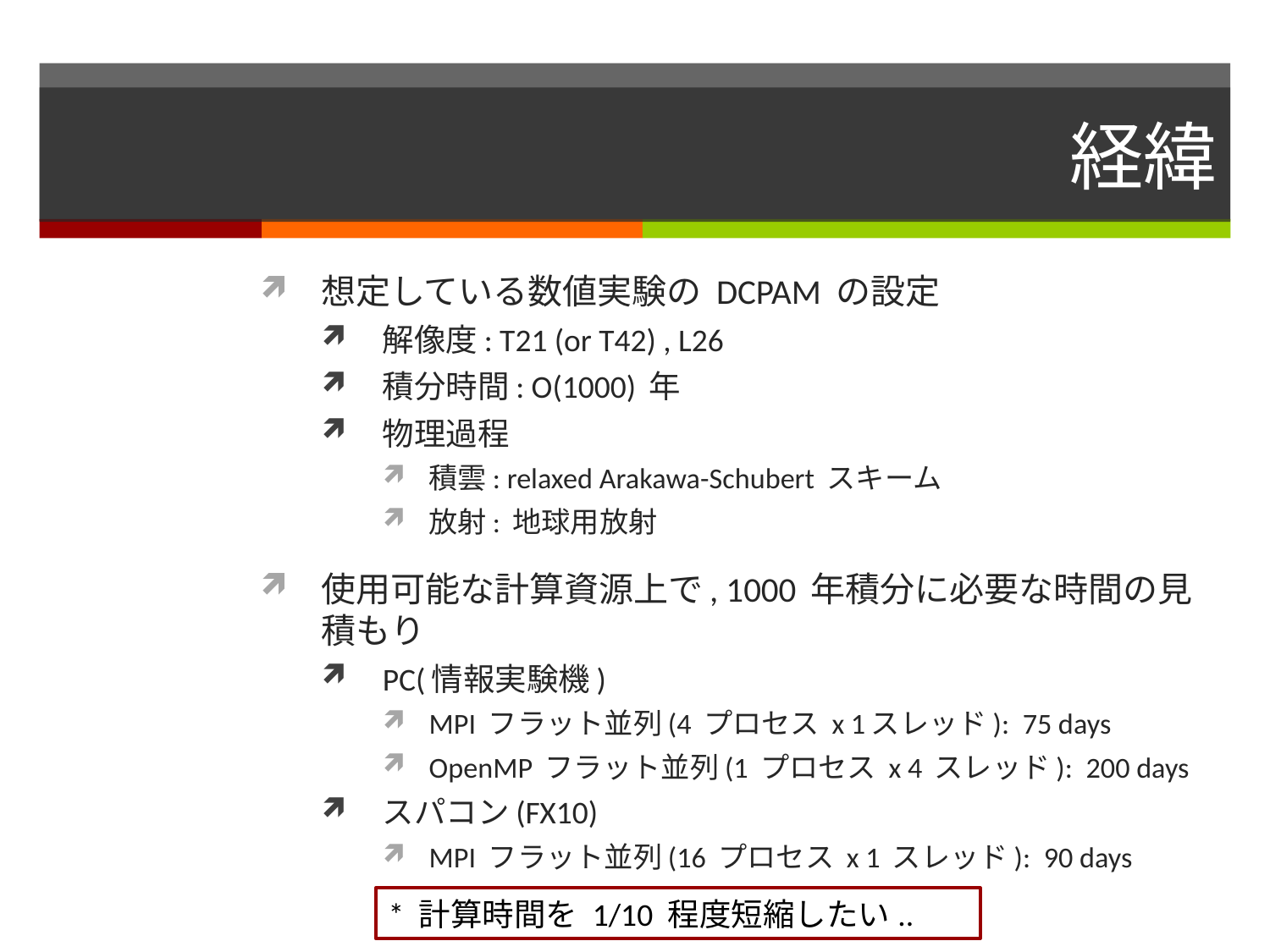

# 経緯
想定している数値実験の DCPAM の設定
解像度: T21 (or T42) , L26
積分時間: O(1000) 年
物理過程
積雲: relaxed Arakawa-Schubert スキーム
放射: 地球用放射
使用可能な計算資源上で, 1000 年積分に必要な時間の見積もり
PC(情報実験機)
MPI フラット並列(4 プロセス x 1スレッド):  75 days
OpenMP フラット並列(1 プロセス x 4 スレッド):  200 days
スパコン(FX10)
MPI フラット並列(16 プロセス x 1 スレッド):  90 days

* 計算時間を 1/10 程度短縮したい..